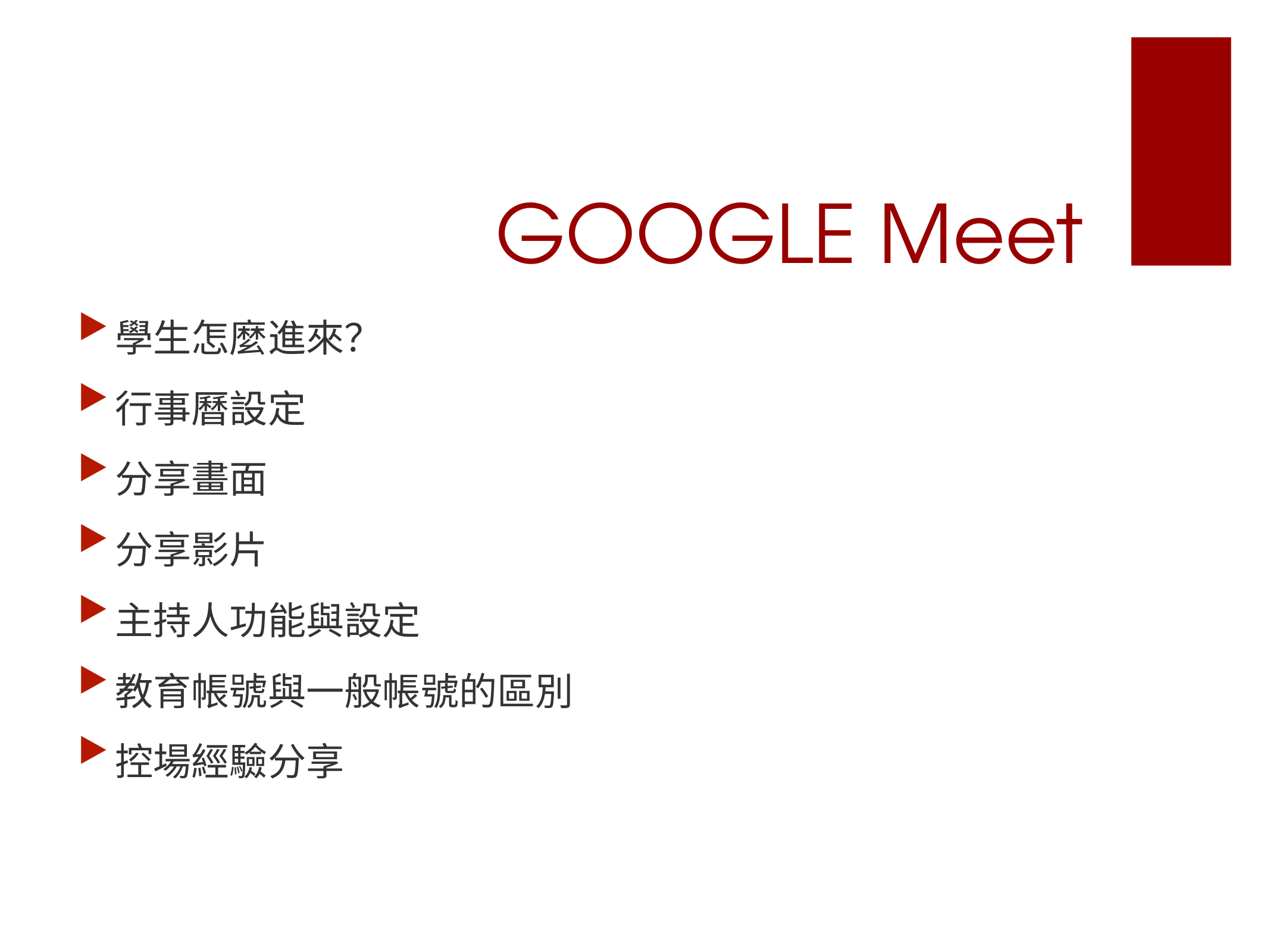

# GOOGLE Meet
學生怎麼進來？
行事曆設定
分享畫面
分享影片
主持人功能與設定
教育帳號與一般帳號的區別
控場經驗分享